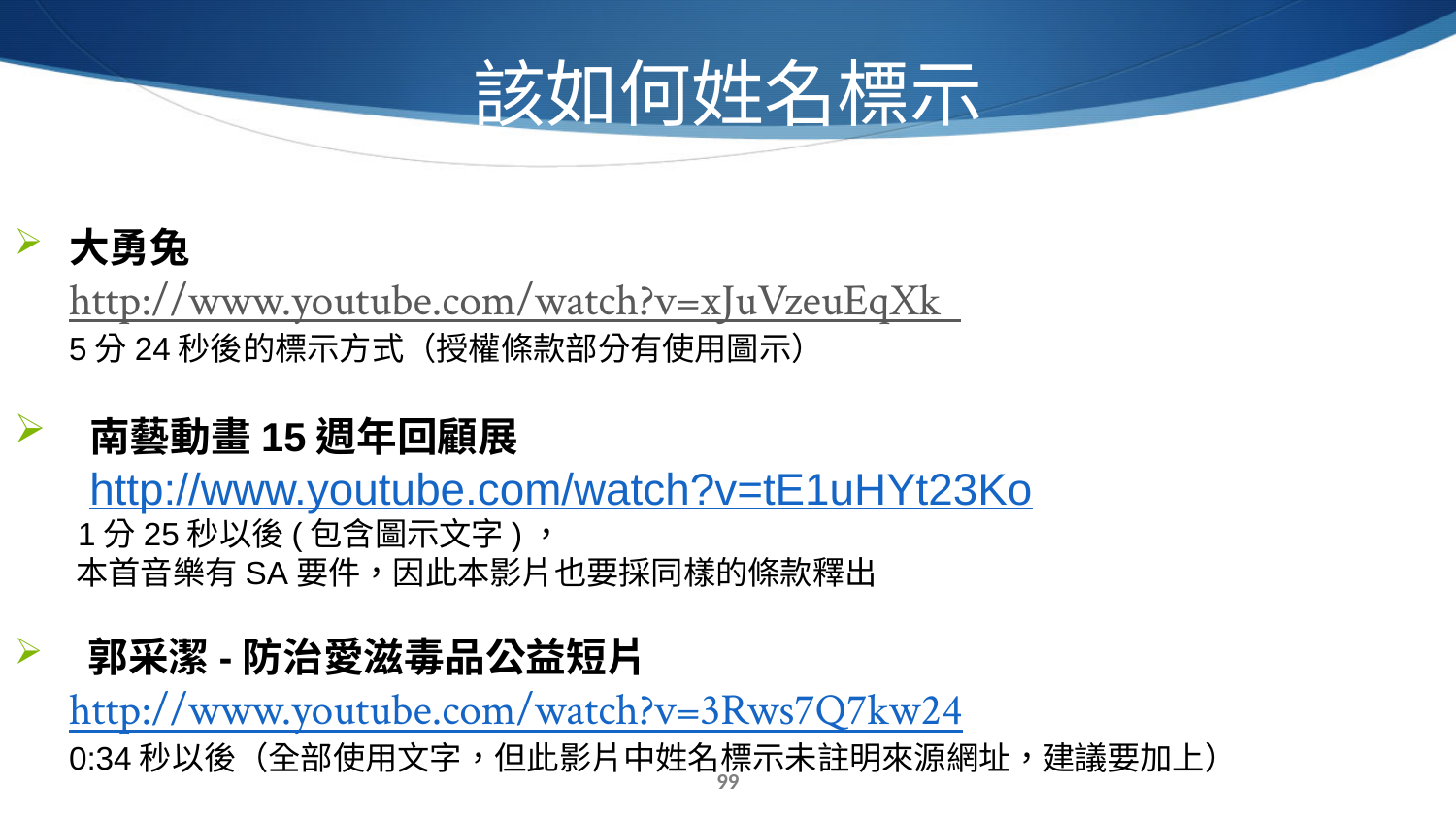

該如何姓名標示
大勇兔
http://www.youtube.com/watch?v=xJuVzeuEqXk
5分24秒後的標示方式（授權條款部分有使用圖示）
 南藝動畫15週年回顧展
 http://www.youtube.com/watch?v=tE1uHYt23Ko
 1分25秒以後(包含圖示文字)，
 本首音樂有SA要件，因此本影片也要採同樣的條款釋出
 郭采潔-防治愛滋毒品公益短片   http://www.youtube.com/watch?v=3Rws7Q7kw24
0:34秒以後（全部使用文字，但此影片中姓名標示未註明來源網址，建議要加上）
99